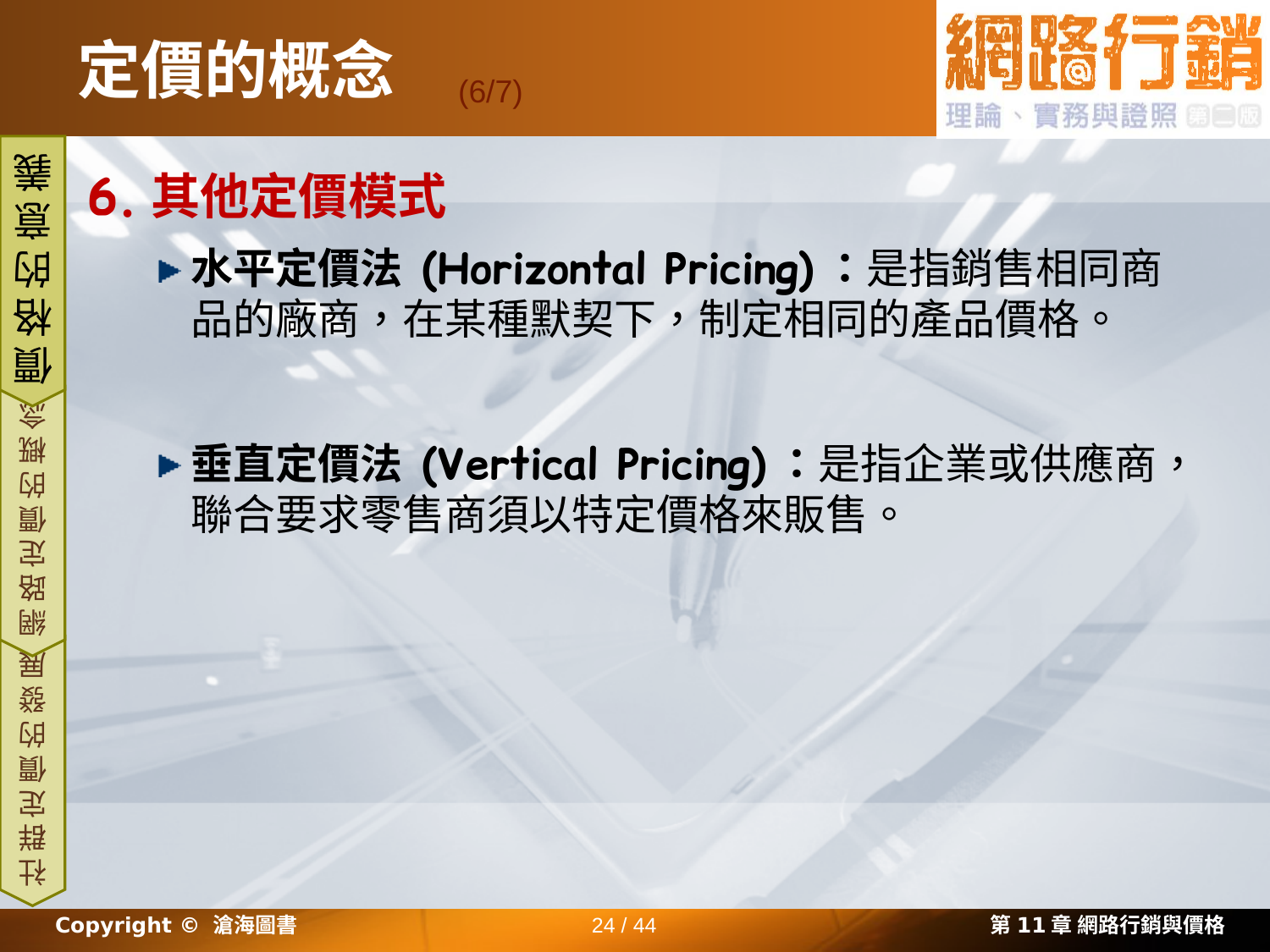

# 定價的概念
(6/7)
6.其他定價模式
水平定價法 (Horizontal Pricing)：是指銷售相同商品的廠商，在某種默契下，制定相同的產品價格。

垂直定價法 (Vertical Pricing)：是指企業或供應商，聯合要求零售商須以特定價格來販售。
價格的意義
網路定價的概念
社群定價的發展
Copyright © 滄海圖書
24 / 44
第11章 網路行銷與價格